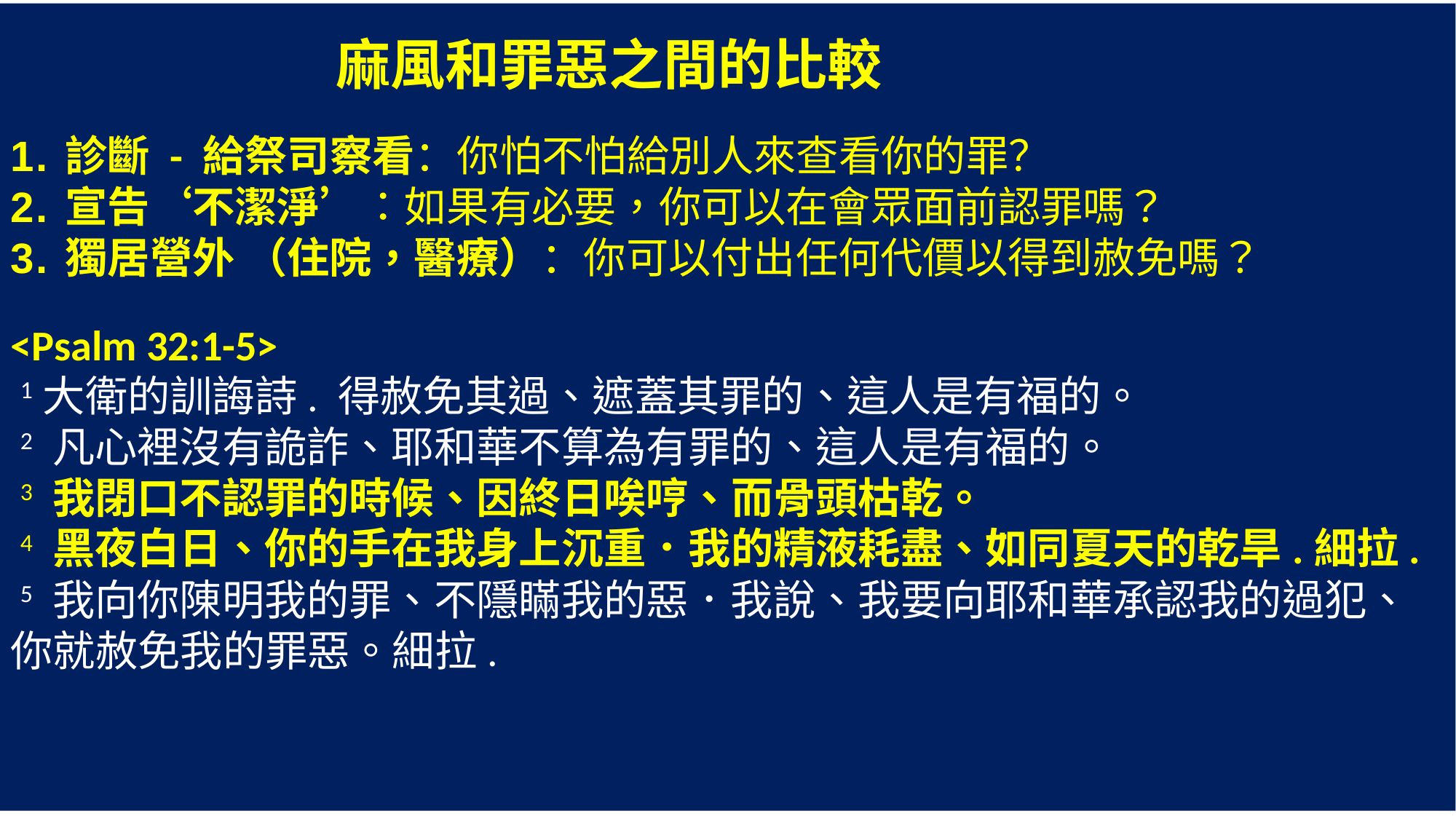

麻風和罪惡之間的比較

診斷 - 給祭司察看：你怕不怕給別人來查看你的罪？
宣告‘不潔淨’：如果有必要，你可以在會眾面前認罪嗎？
獨居營外 （住院，醫療）：你可以付出任何代價以得到赦免嗎？

<Psalm 32:1-5>
 1大衛的訓誨詩. 得赦免其過、遮蓋其罪的、這人是有福的。
 2 凡心裡沒有詭詐、耶和華不算為有罪的、這人是有福的。
 3 我閉口不認罪的時候、因終日唉哼、而骨頭枯乾。
 4 黑夜白日、你的手在我身上沉重．我的精液耗盡、如同夏天的乾旱.細拉.
 5 我向你陳明我的罪、不隱瞞我的惡．我說、我要向耶和華承認我的過犯、你就赦免我的罪惡。細拉.